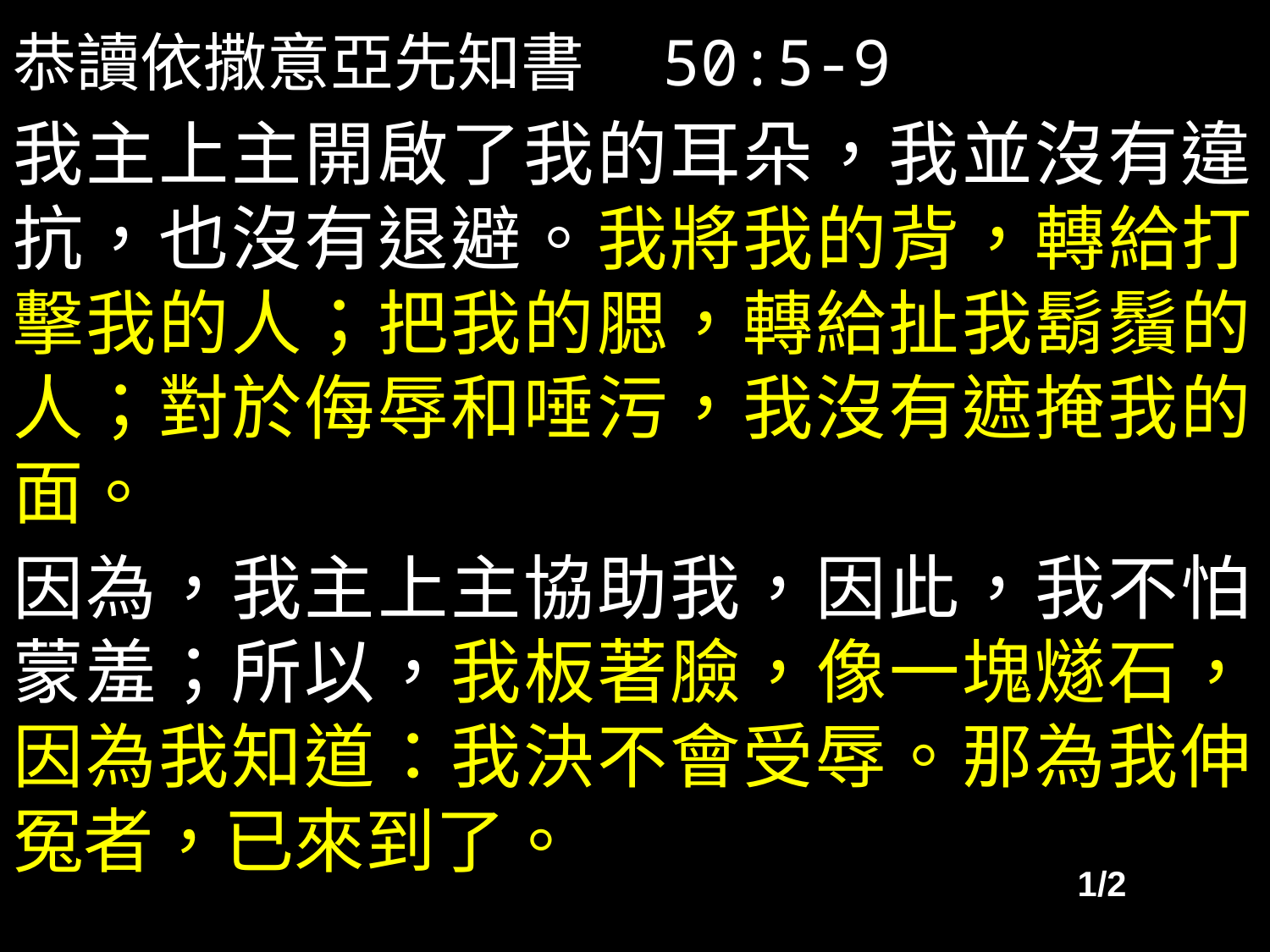

恭讀依撒意亞先知書　50:5-9
我主上主開啟了我的耳朵，我並沒有違抗，也沒有退避。我將我的背，轉給打擊我的人；把我的腮，轉給扯我鬍鬚的人；對於侮辱和唾污，我沒有遮掩我的面。
因為，我主上主協助我，因此，我不怕蒙羞；所以，我板著臉，像一塊燧石，因為我知道：我決不會受辱。那為我伸冤者，已來到了。
1/2